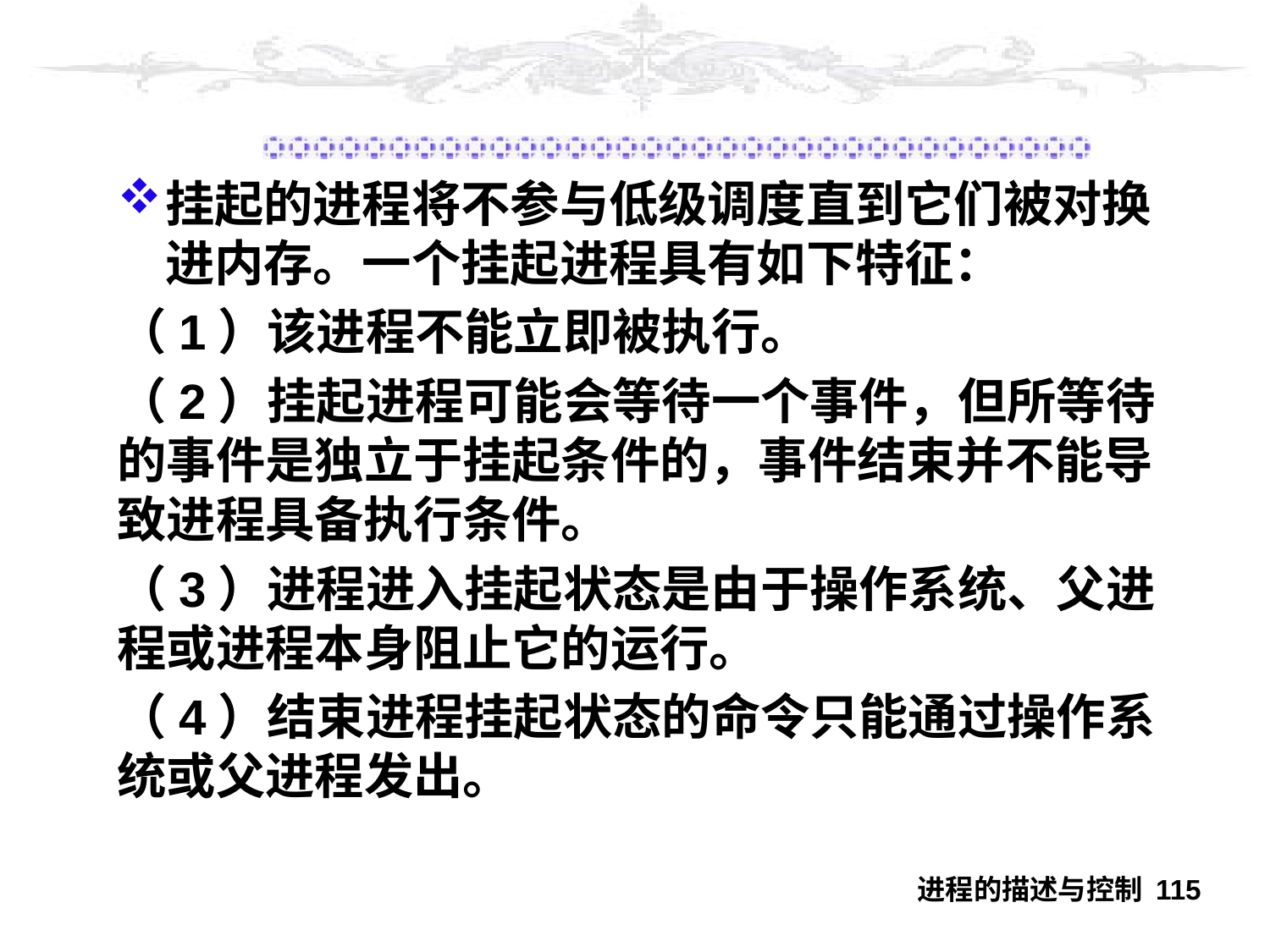

#
挂起的进程将不参与低级调度直到它们被对换进内存。一个挂起进程具有如下特征：
（1）该进程不能立即被执行。
（2）挂起进程可能会等待一个事件，但所等待的事件是独立于挂起条件的，事件结束并不能导致进程具备执行条件。
（3）进程进入挂起状态是由于操作系统、父进程或进程本身阻止它的运行。
（4）结束进程挂起状态的命令只能通过操作系统或父进程发出。